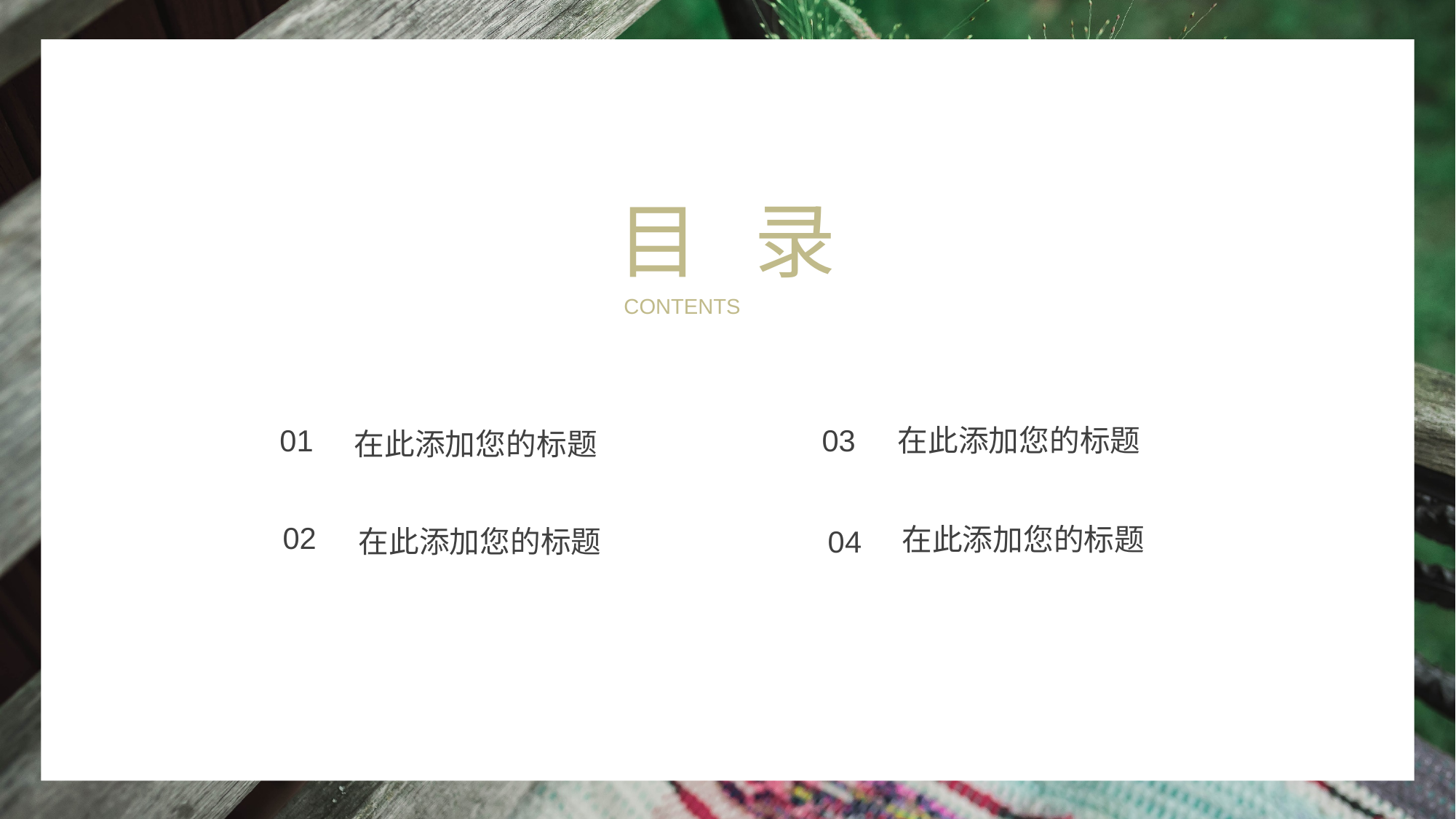

目   录
CONTENTS
01
03
在此添加您的标题
在此添加您的标题
02
在此添加您的标题
在此添加您的标题
04